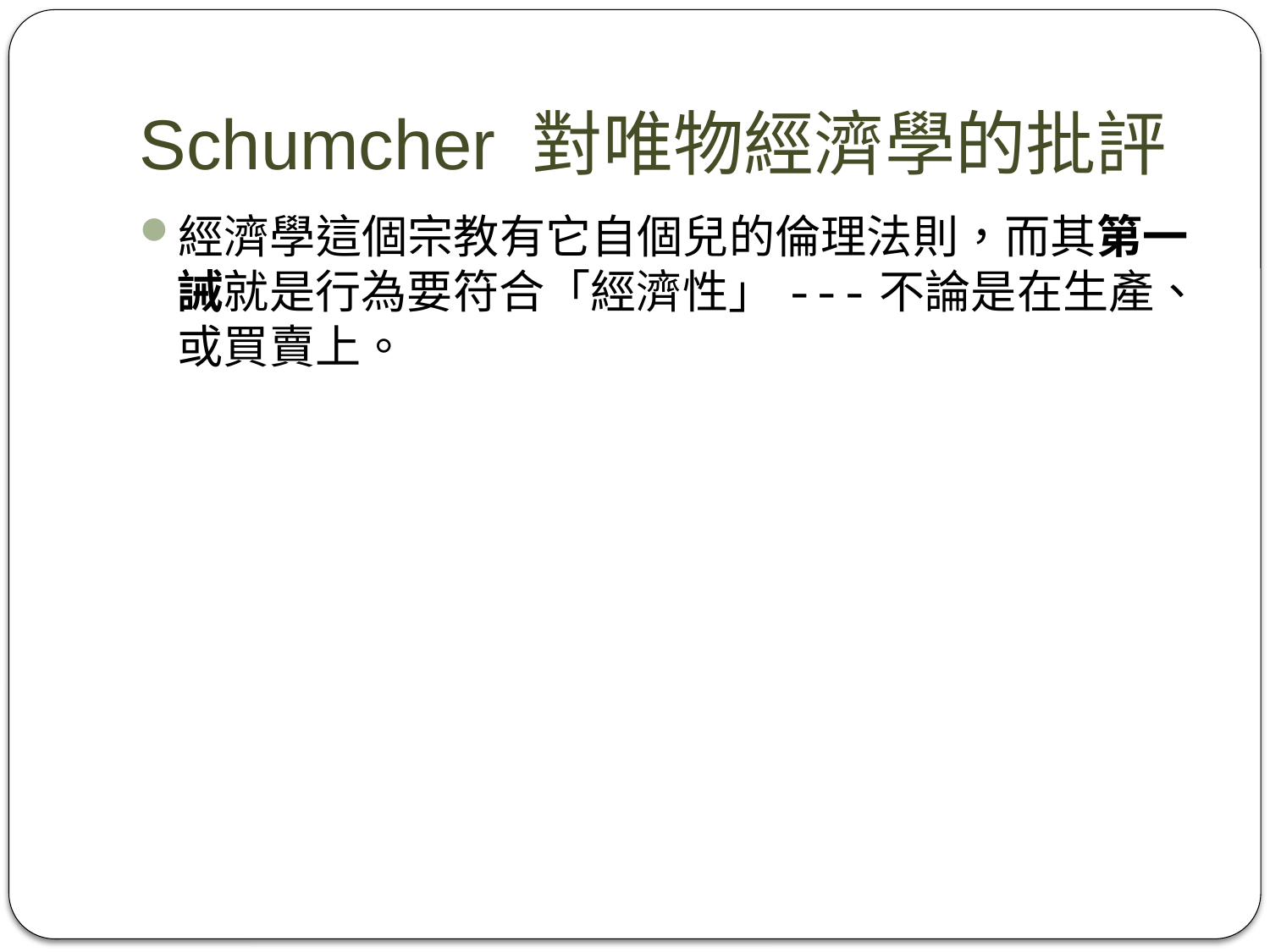

# Schumcher 對唯物經濟學的批評
經濟學這個宗教有它自個兒的倫理法則，而其第一誡就是行為要符合「經濟性」---不論是在生產、或買賣上。